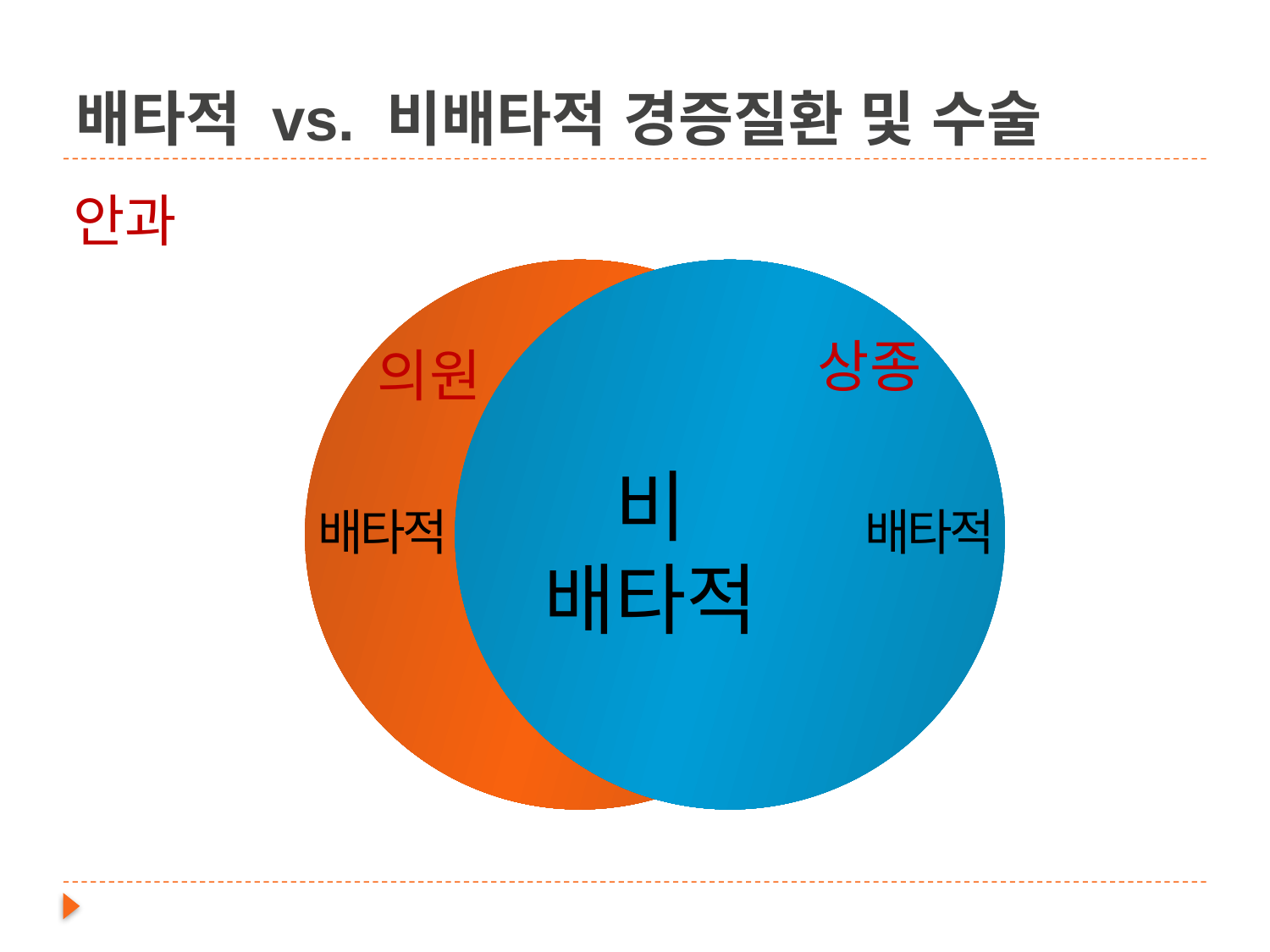

# 배타적 vs. 비배타적 경증질환 및 수술
안과

배타적

배타적
상종
의원
비
배타적